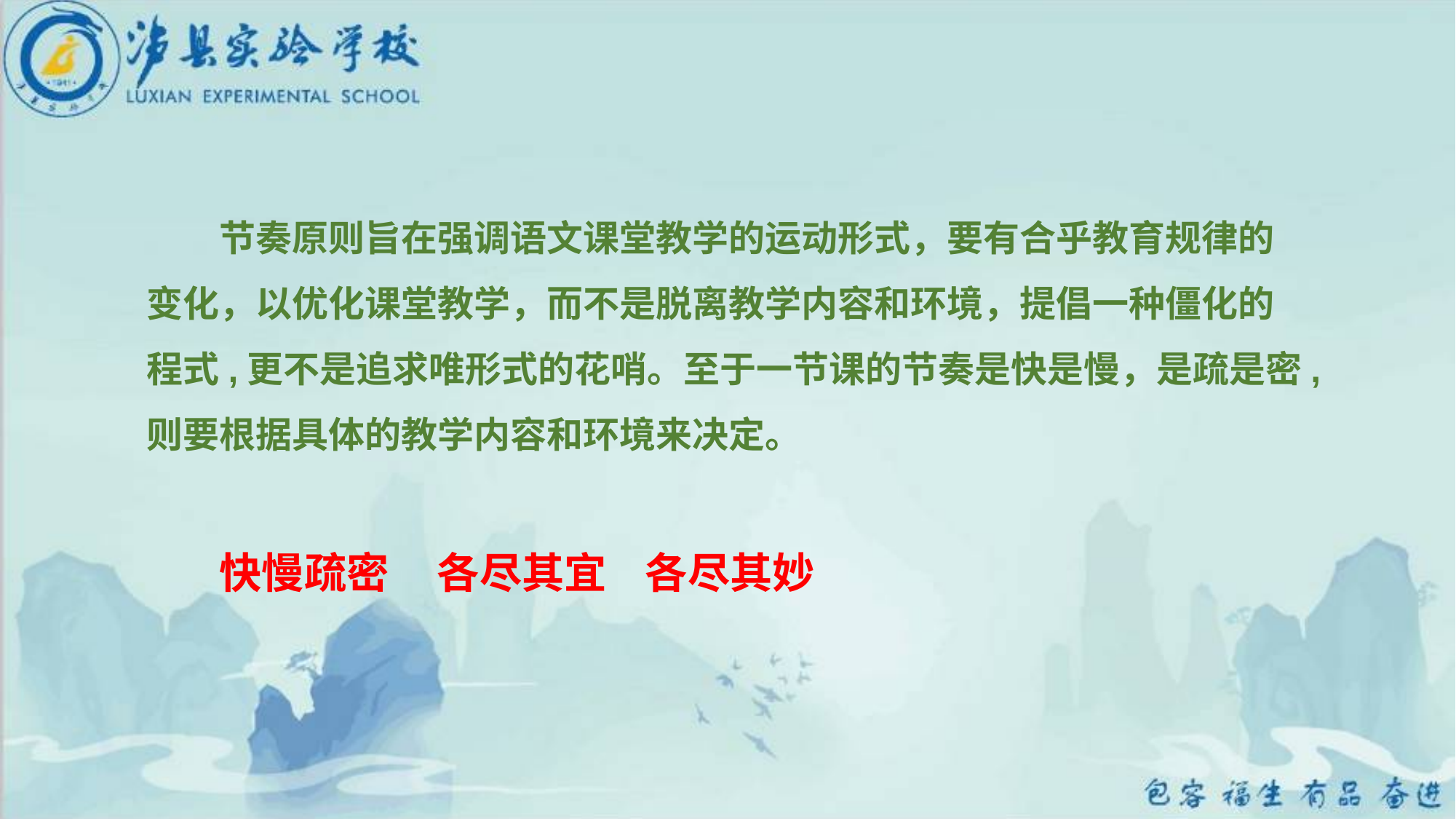

节奏原则旨在强调语文课堂教学的运动形式，要有合乎教育规律的变化，以优化课堂教学，而不是脱离教学内容和环境，提倡一种僵化的程式,更不是追求唯形式的花哨。至于一节课的节奏是快是慢，是疏是密,则要根据具体的教学内容和环境来决定。

　　快慢疏密     各尽其宜    各尽其妙